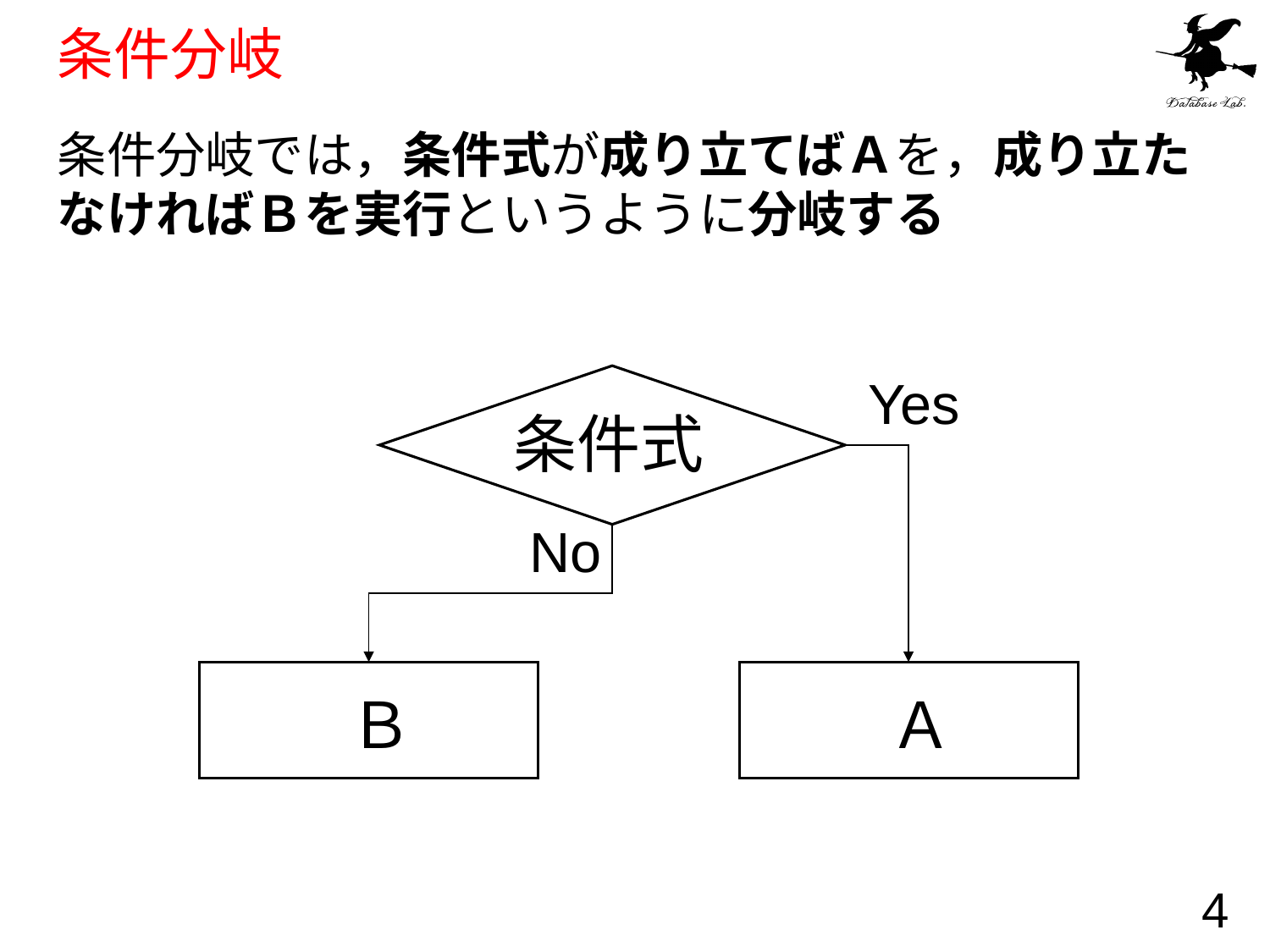

# 条件分岐
条件分岐では，条件式が成り立てばＡを，成り立たなければＢを実行というように分岐する

Yes

条件式
No

Ｂ
Ａ
4